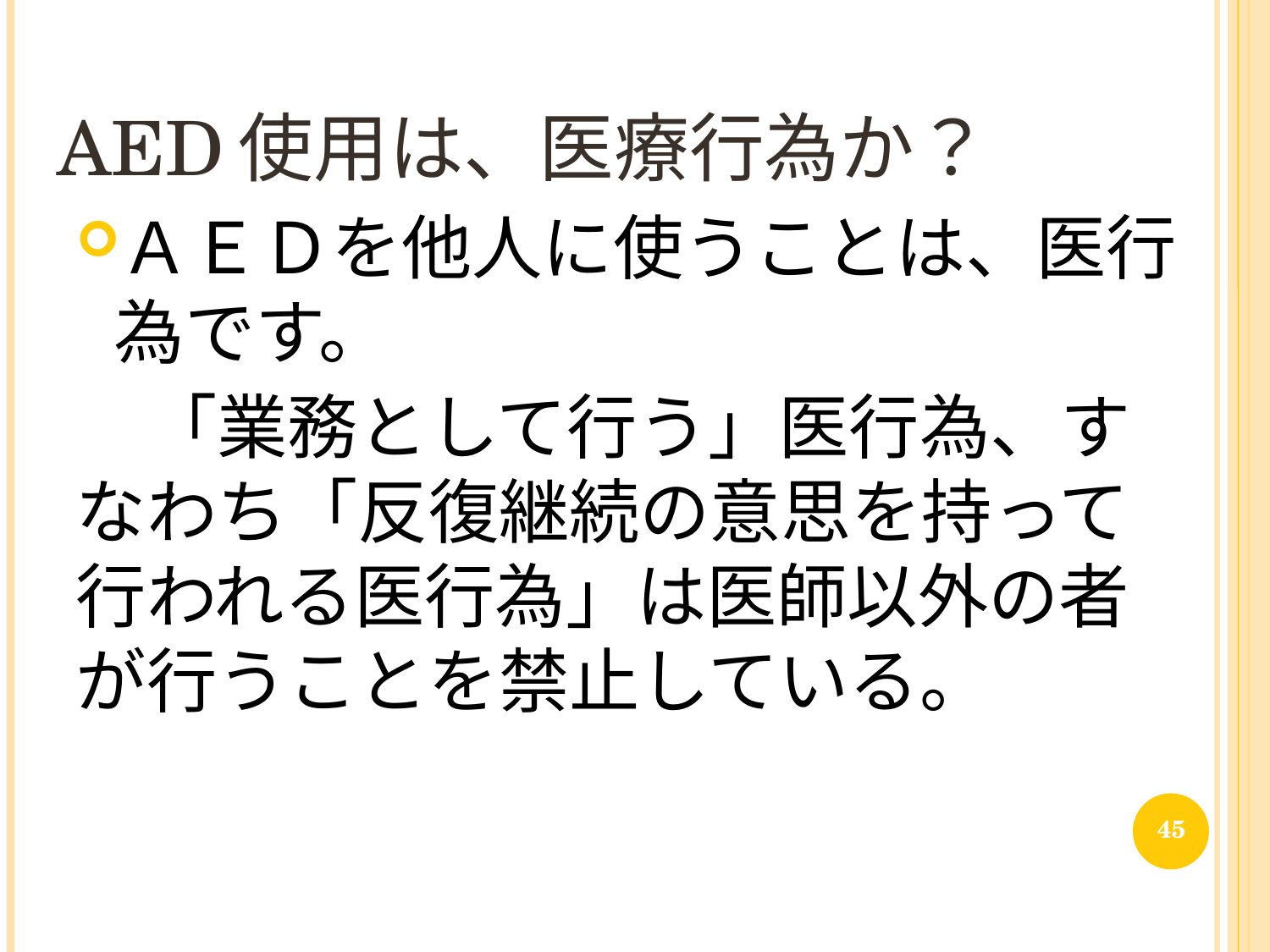

AED使用は、医療行為か？
ＡＥＤを他人に使うことは、医行為です。
　「業務として行う」医行為、すなわち「反復継続の意思を持って行われる医行為」は医師以外の者が行うことを禁止している。
45